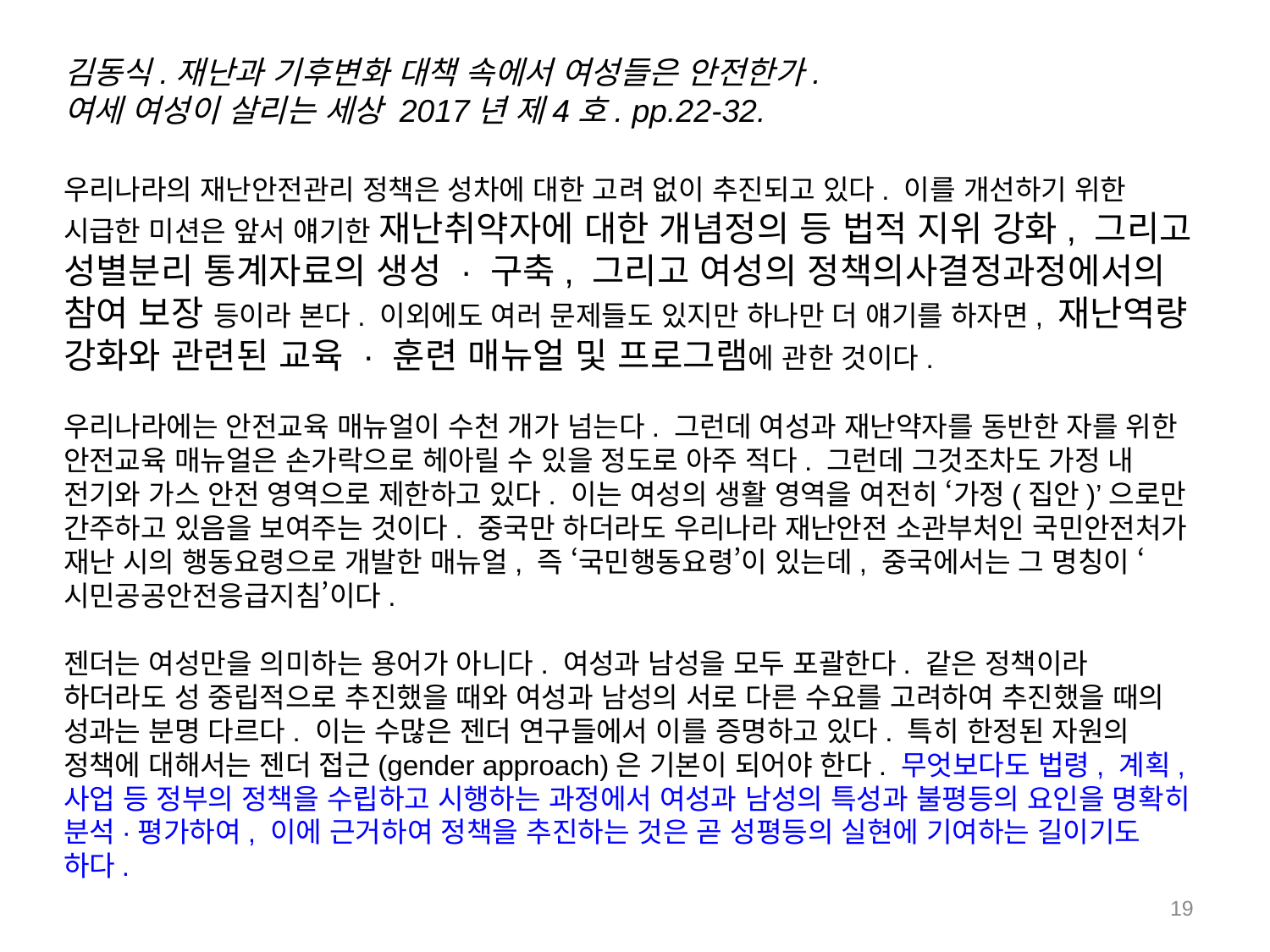

김동식.재난과 기후변화 대책 속에서 여성들은 안전한가.
여세 여성이 살리는 세상 2017년 제4호. pp.22-32.
우리나라의 재난안전관리 정책은 성차에 대한 고려 없이 추진되고 있다. 이를 개선하기 위한 시급한 미션은 앞서 얘기한 재난취약자에 대한 개념정의 등 법적 지위 강화, 그리고 성별분리 통계자료의 생성 · 구축, 그리고 여성의 정책의사결정과정에서의 참여 보장 등이라 본다. 이외에도 여러 문제들도 있지만 하나만 더 얘기를 하자면, 재난역량 강화와 관련된 교육 · 훈련 매뉴얼 및 프로그램에 관한 것이다.

우리나라에는 안전교육 매뉴얼이 수천 개가 넘는다. 그런데 여성과 재난약자를 동반한 자를 위한 안전교육 매뉴얼은 손가락으로 헤아릴 수 있을 정도로 아주 적다. 그런데 그것조차도 가정 내 전기와 가스 안전 영역으로 제한하고 있다. 이는 여성의 생활 영역을 여전히 ‘가정(집안)’으로만 간주하고 있음을 보여주는 것이다. 중국만 하더라도 우리나라 재난안전 소관부처인 국민안전처가 재난 시의 행동요령으로 개발한 매뉴얼, 즉 ‘국민행동요령’이 있는데, 중국에서는 그 명칭이 ‘시민공공안전응급지침’이다.

젠더는 여성만을 의미하는 용어가 아니다. 여성과 남성을 모두 포괄한다. 같은 정책이라 하더라도 성 중립적으로 추진했을 때와 여성과 남성의 서로 다른 수요를 고려하여 추진했을 때의 성과는 분명 다르다. 이는 수많은 젠더 연구들에서 이를 증명하고 있다. 특히 한정된 자원의 정책에 대해서는 젠더 접근(gender approach)은 기본이 되어야 한다. 무엇보다도 법령, 계획, 사업 등 정부의 정책을 수립하고 시행하는 과정에서 여성과 남성의 특성과 불평등의 요인을 명확히 분석·평가하여, 이에 근거하여 정책을 추진하는 것은 곧 성평등의 실현에 기여하는 길이기도 하다.
19